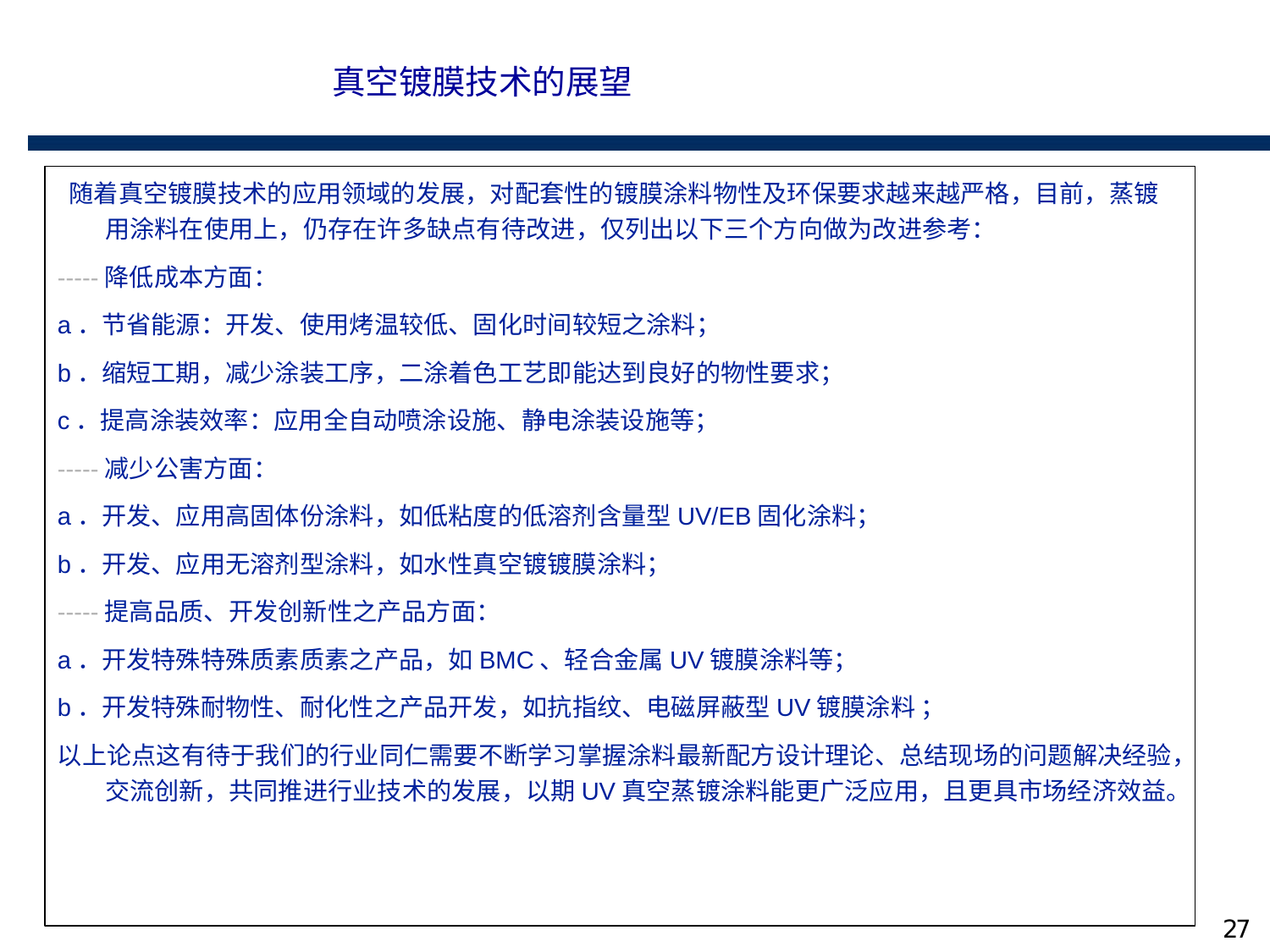

真空镀膜技术的展望
 随着真空镀膜技术的应用领域的发展，对配套性的镀膜涂料物性及环保要求越来越严格，目前，蒸镀用涂料在使用上，仍存在许多缺点有待改进，仅列出以下三个方向做为改进参考：
-----降低成本方面：
a．节省能源：开发、使用烤温较低、固化时间较短之涂料；
b．缩短工期，减少涂装工序，二涂着色工艺即能达到良好的物性要求；
c．提高涂装效率：应用全自动喷涂设施、静电涂装设施等；
-----减少公害方面：
a．开发、应用高固体份涂料，如低粘度的低溶剂含量型UV/EB固化涂料；
b．开发、应用无溶剂型涂料，如水性真空镀镀膜涂料；
-----提高品质、开发创新性之产品方面：
a．开发特殊特殊质素质素之产品，如BMC、轻合金属UV镀膜涂料等；
b．开发特殊耐物性、耐化性之产品开发，如抗指纹、电磁屏蔽型UV镀膜涂料 ；
以上论点这有待于我们的行业同仁需要不断学习掌握涂料最新配方设计理论、总结现场的问题解决经验，交流创新，共同推进行业技术的发展，以期UV真空蒸镀涂料能更广泛应用，且更具市场经济效益。